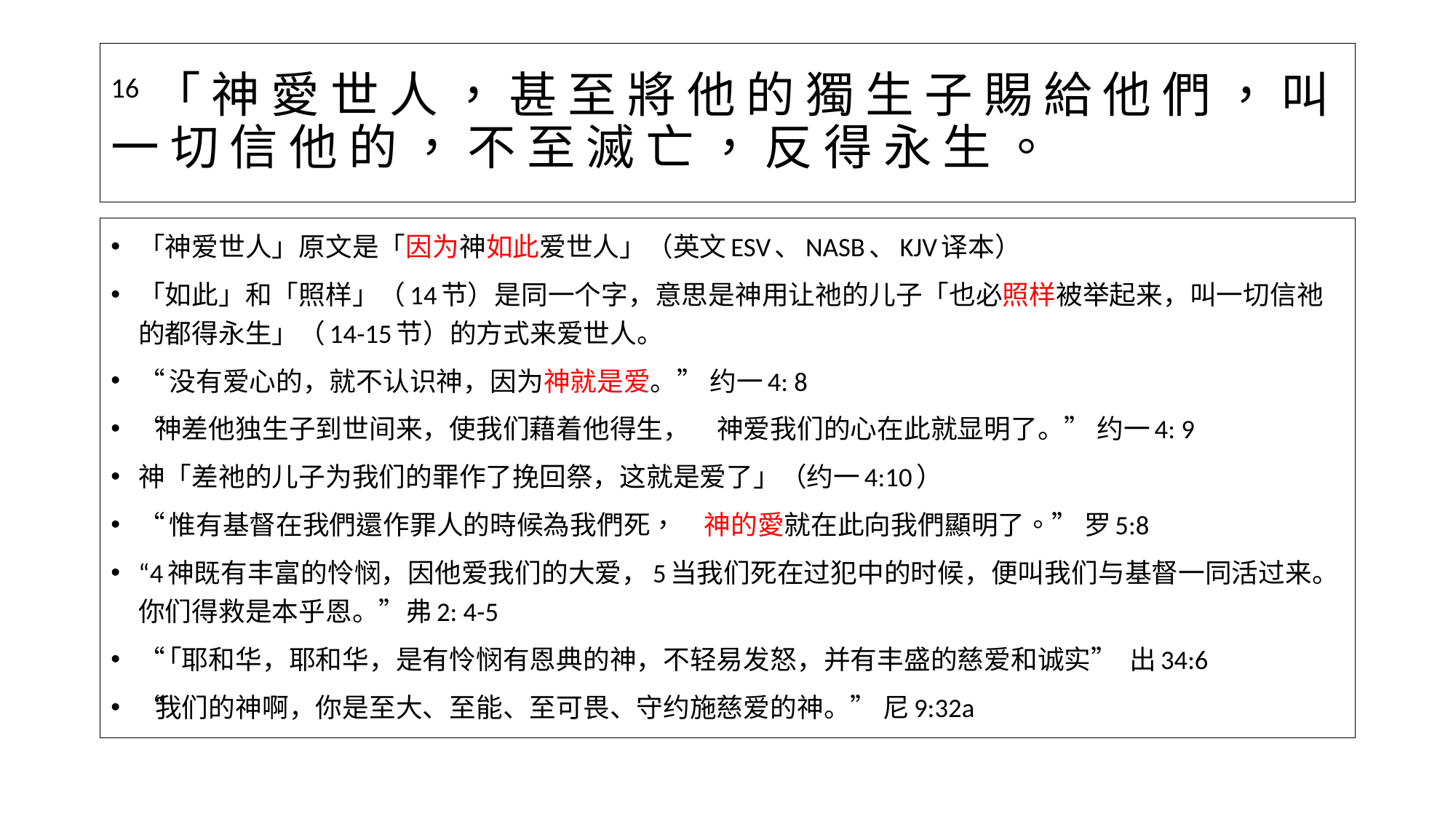

# 16 「 神 愛 世 人 ， 甚 至 將 他 的 獨 生 子 賜 給 他 們 ， 叫 一 切 信 他 的 ， 不 至 滅 亡 ， 反 得 永 生 。
「神爱世人」原文是「因为神如此爱世人」（英文ESV、NASB、KJV译本）
「如此」和「照样」（14节）是同一个字，意思是神用让祂的儿子「也必照样被举起来，叫一切信祂的都得永生」（14-15节）的方式来爱世人。
“没有爱心的，就不认识神，因为神就是爱。” 约一4: 8
“神差他独生子到世间来，使我们藉着他得生，　神爱我们的心在此就显明了。” 约一4: 9
神「差祂的儿子为我们的罪作了挽回祭，这就是爱了」（约一4:10）
“惟有基督在我們還作罪人的時候為我們死，　神的愛就在此向我們顯明了。” 罗5:8
“4神既有丰富的怜悯，因他爱我们的大爱，5当我们死在过犯中的时候，便叫我们与基督一同活过来。你们得救是本乎恩。”弗2: 4-5
“「耶和华，耶和华，是有怜悯有恩典的神，不轻易发怒，并有丰盛的慈爱和诚实”  出34:6
“我们的神啊，你是至大、至能、至可畏、守约施慈爱的神。” 尼9:32a